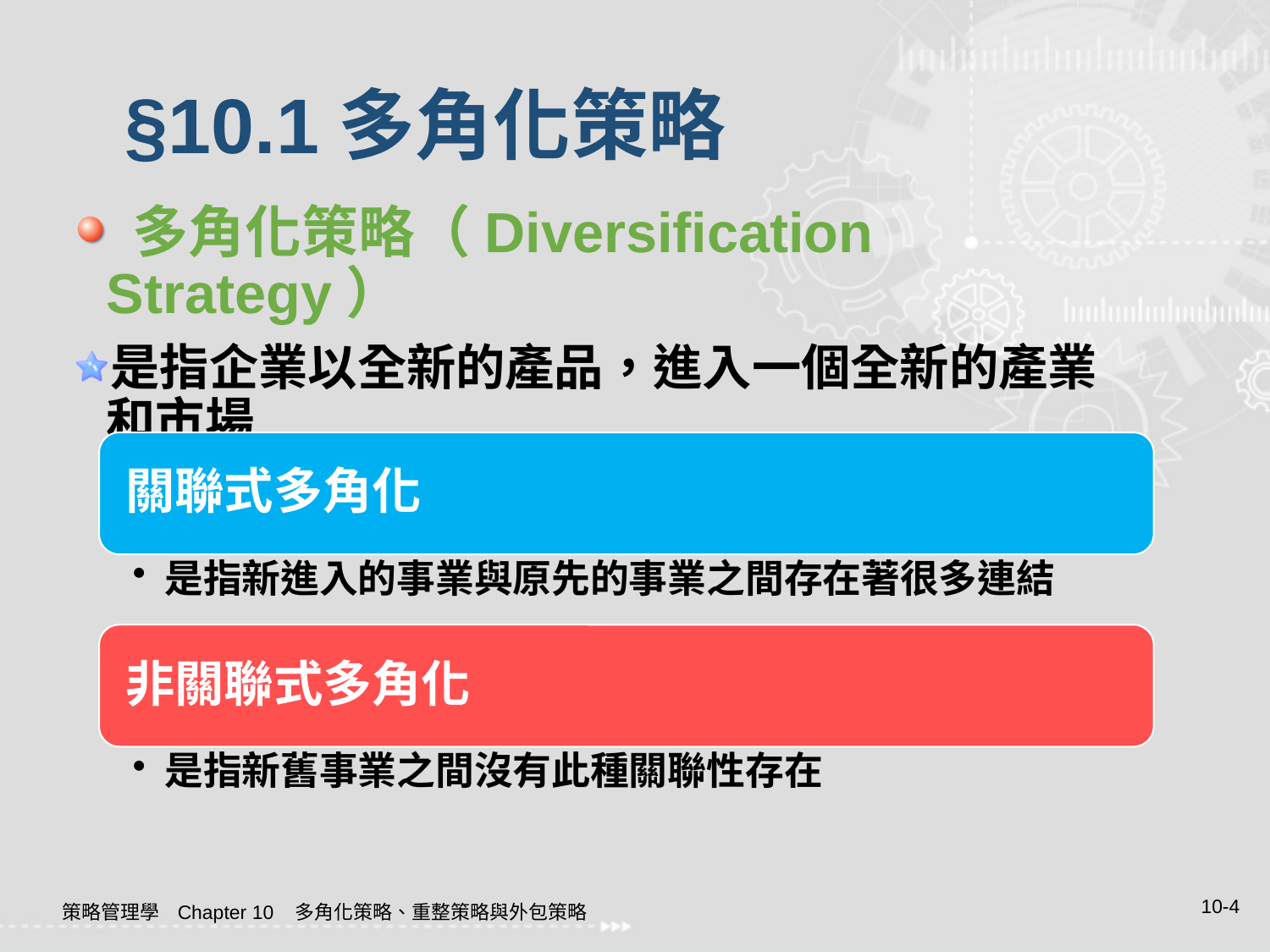

# §10.1多角化策略
 多角化策略（Diversification Strategy）
是指企業以全新的產品，進入一個全新的產業和市場
關聯式多角化
是指新進入的事業與原先的事業之間存在著很多連結
非關聯式多角化
是指新舊事業之間沒有此種關聯性存在
10-4
策略管理學   Chapter 10   多角化策略、重整策略與外包策略